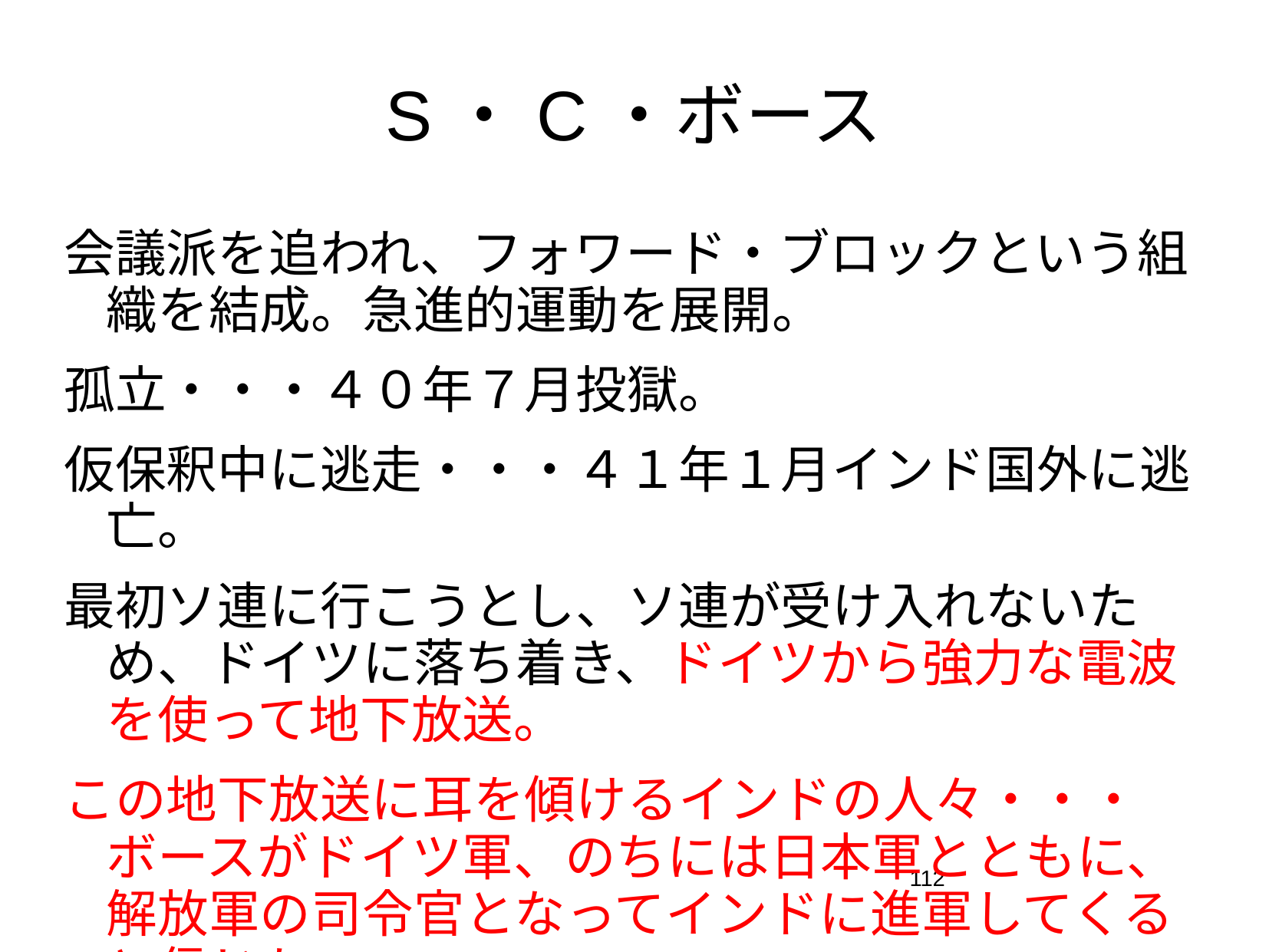

# S・C・ボース
会議派を追われ、フォワード・ブロックという組織を結成。急進的運動を展開。
孤立・・・４０年７月投獄。
仮保釈中に逃走・・・４１年１月インド国外に逃亡。
最初ソ連に行こうとし、ソ連が受け入れないため、ドイツに落ち着き、ドイツから強力な電波を使って地下放送。
この地下放送に耳を傾けるインドの人々・・・ボースがドイツ軍、のちには日本軍とともに、解放軍の司令官となってインドに進軍してくると信じた。
112